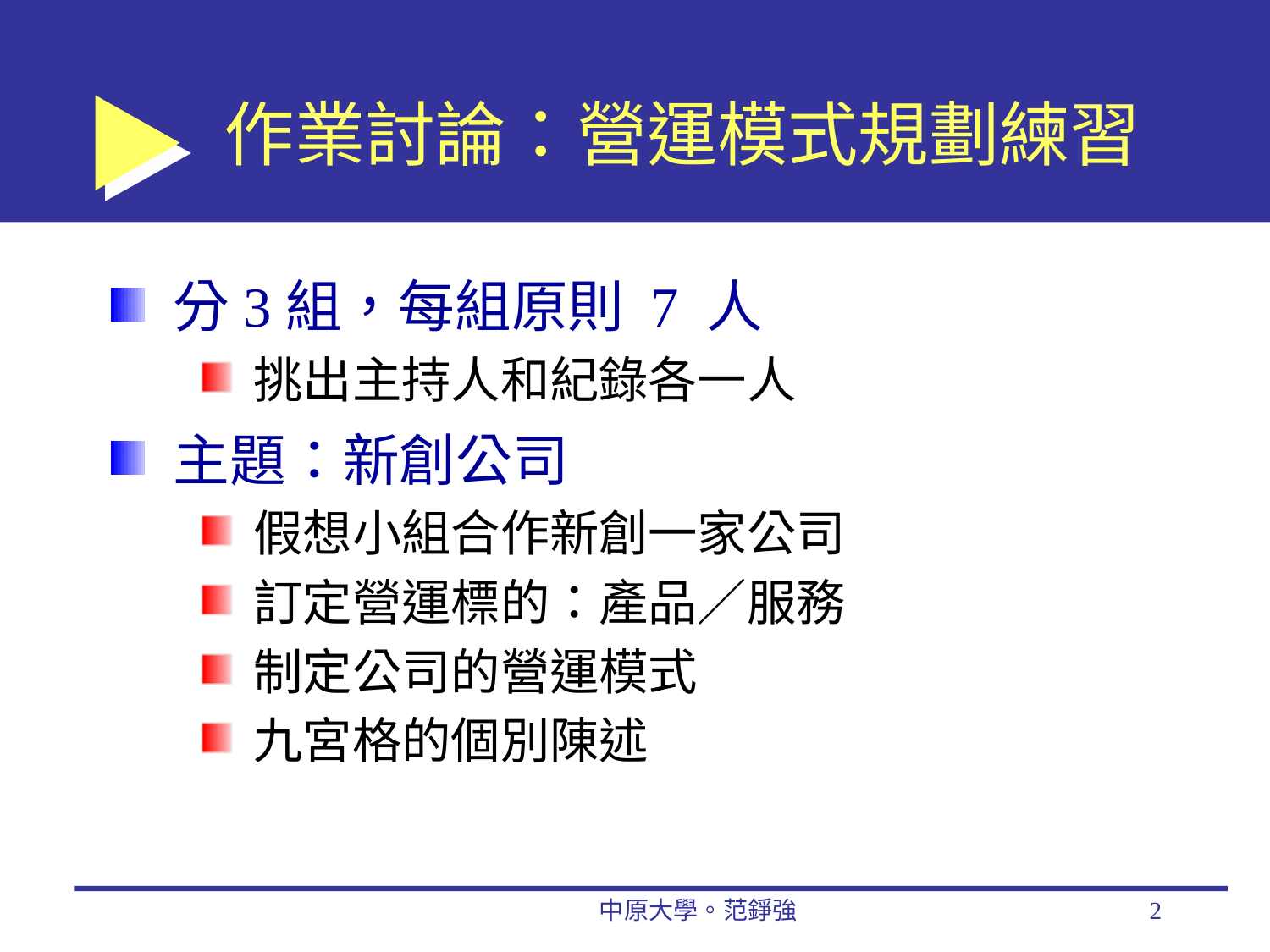

# 作業討論：營運模式規劃練習
分3組，每組原則 7 人
挑出主持人和紀錄各一人
主題：新創公司
假想小組合作新創一家公司
訂定營運標的：產品／服務
制定公司的營運模式
九宮格的個別陳述
中原大學。范錚強
2